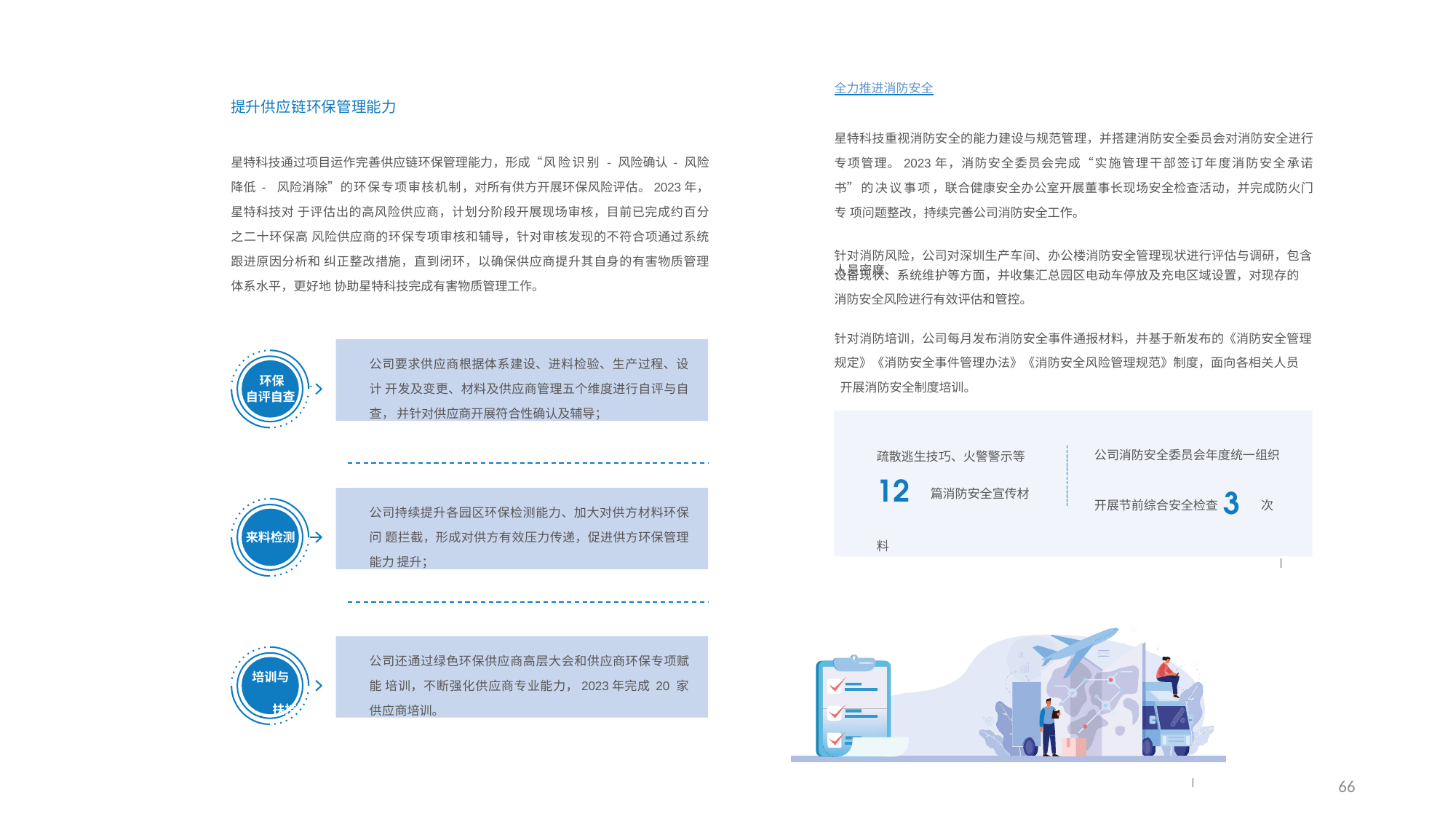

全力推进消防安全
星特科技重视消防安全的能力建设与规范管理，并搭建消防安全委员会对消防安全进行 专项管理。2023年，消防安全委员会完成“实施管理干部签订年度消防安全承诺 书”的决议事项，联合健康安全办公室开展董事长现场安全检查活动，并完成防火门专 项问题整改，持续完善公司消防安全工作。
针对消防风险，公司对深圳生产车间、办公楼消防安全管理现状进行评估与调研，包含人员密度、
提升供应链环保管理能力
星特科技通过项目运作完善供应链环保管理能力，形成“风险识别- 风险确认- 风险降低-  风险消除”的环保专项审核机制，对所有供方开展环保风险评估。2023年，星特科技对 于评估出的高风险供应商，计划分阶段开展现场审核，目前已完成约百分之二十环保高 风险供应商的环保专项审核和辅导，针对审核发现的不符合项通过系统跟进原因分析和 纠正整改措施，直到闭环，以确保供应商提升其自身的有害物质管理体系水平，更好地 协助星特科技完成有害物质管理工作。
设备现状、系统维护等方面，并收集汇总园区电动车停放及充电区域设置，对现存的
消防安全风险进行有效评估和管控。
针对消防培训，公司每月发布消防安全事件通报材料，并基于新发布的《消防安全管理
公司要求供应商根据体系建设、进料检验、生产过程、设计 开发及变更、材料及供应商管理五个维度进行自评与自查， 并针对供应商开展符合性确认及辅导；

规定》《消防安全事件管理办法》《消防安全风险管理规范》制度，面向各相关人员

环保 自评自查

 开展消防安全制度培训。

疏散逃生技巧、火警警示等
12 篇消防安全宣传材料
公司消防安全委员会年度统一组织 开展节前综合安全检查 3 次

公司持续提升各园区环保检测能力、加大对供方材料环保问 题拦截，形成对供方有效压力传递，促进供方环保管理能力 提升；

来料检测

公司还通过绿色环保供应商高层大会和供应商环保专项赋能 培训，不断强化供应商专业能力，2023年完成 20 家供应商培训。

培训与 	 扶持

66